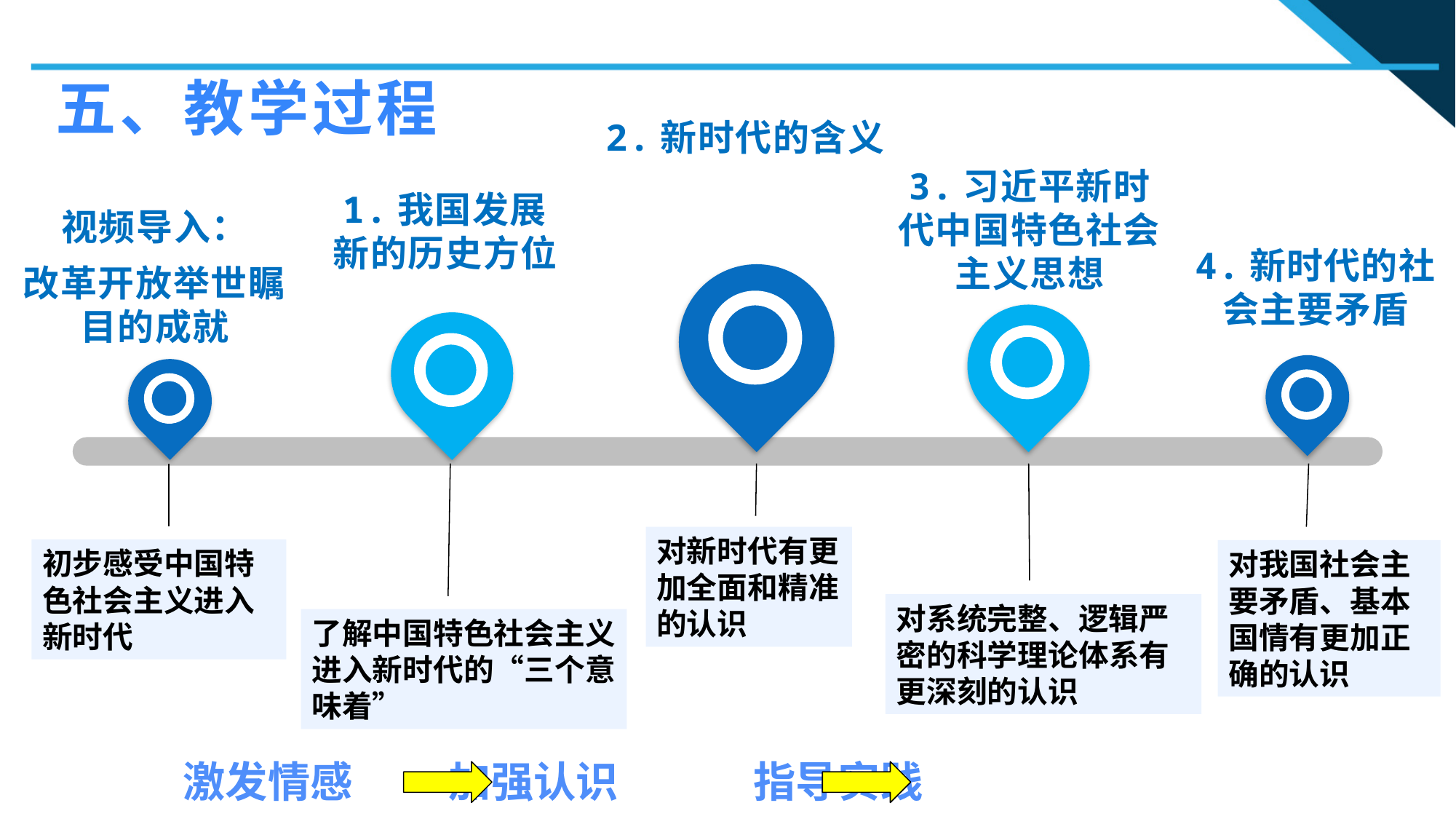

五、教学过程
2.新时代的含义

3.习近平新时代中国特色社会主义思想
1.我国发展新的历史方位

视频导入：
改革开放举世瞩目的成就

4.新时代的社会主要矛盾

对新时代有更加全面和精准的认识
初步感受中国特色社会主义进入新时代
对我国社会主要矛盾、基本国情有更加正确的认识
对系统完整、逻辑严密的科学理论体系有更深刻的认识
了解中国特色社会主义进入新时代的“三个意味着”
激发情感          加强认识              指导实践